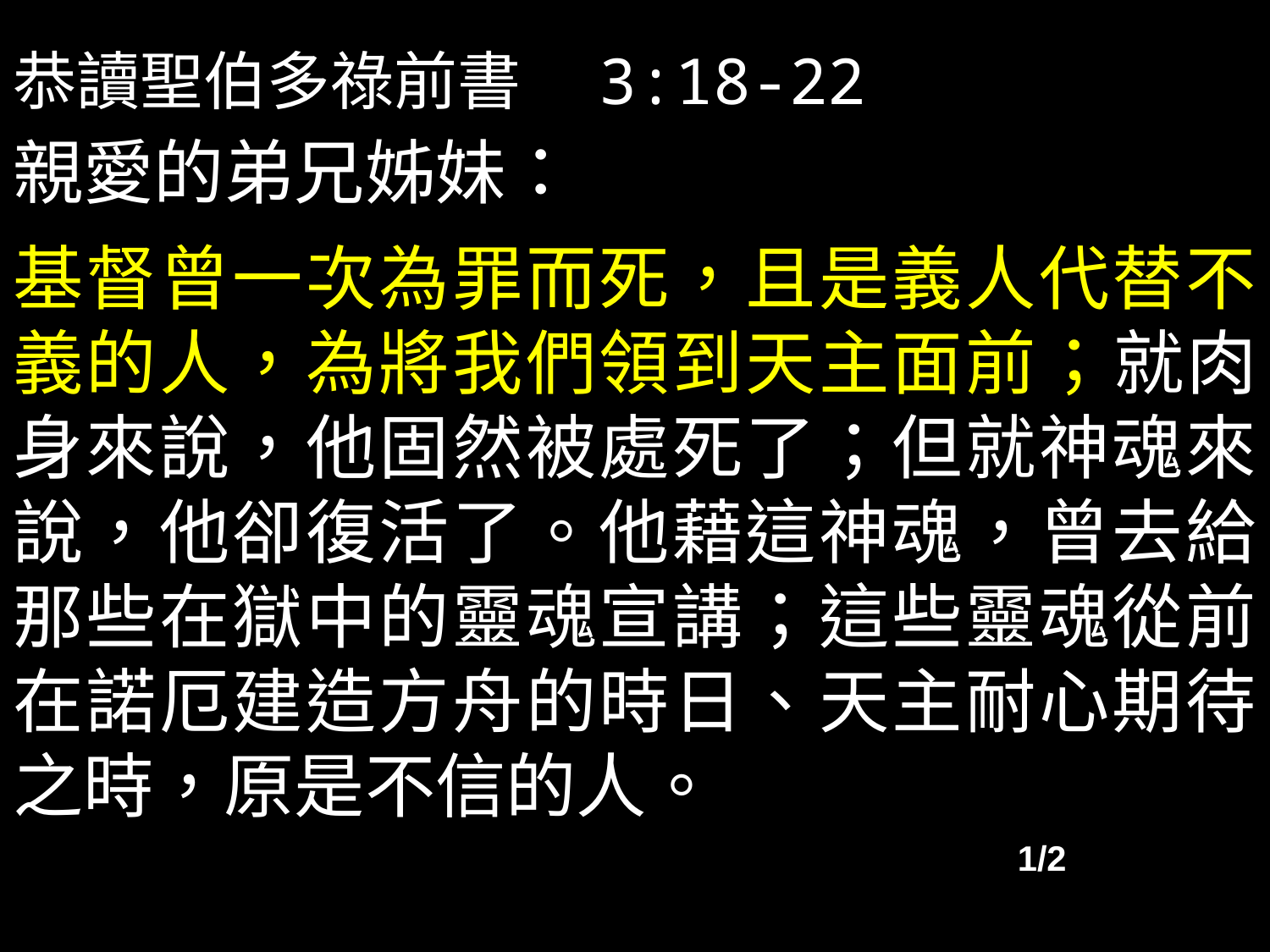

恭讀聖伯多祿前書　3:18-22
親愛的弟兄姊妹：
基督曾一次為罪而死，且是義人代替不義的人，為將我們領到天主面前；就肉身來說，他固然被處死了；但就神魂來說，他卻復活了。他藉這神魂，曾去給那些在獄中的靈魂宣講；這些靈魂從前在諾厄建造方舟的時日、天主耐心期待之時，原是不信的人。

1/2